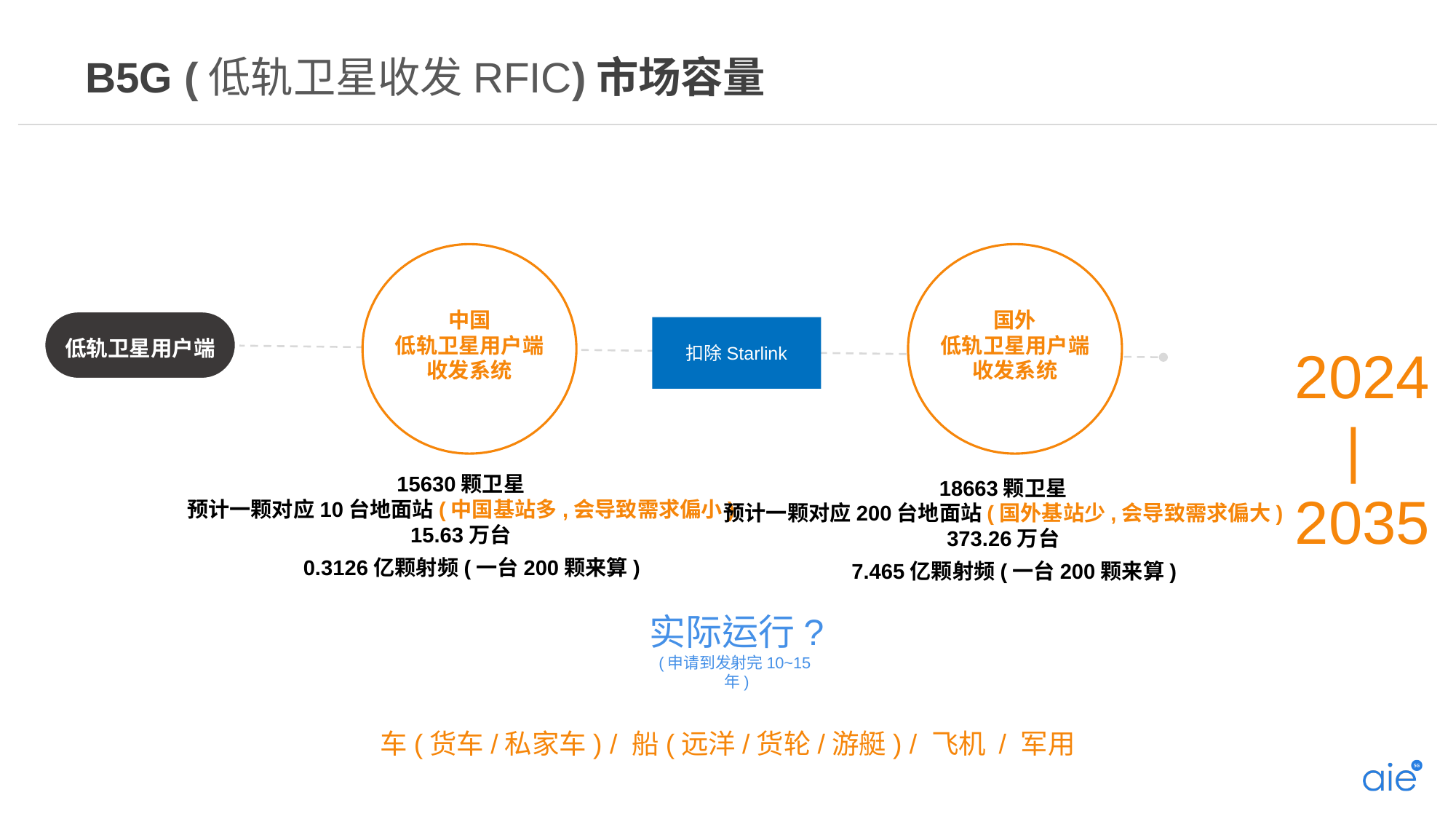

B5G (低轨卫星收发RFIC)市场容量

国外
低轨卫星用户端
收发系统
低轨卫星用户端

中国
低轨卫星用户端
收发系统
扣除Starlink
2024
   |
2035
15630颗卫星
预计一颗对应10台地面站(中国基站多,会导致需求偏小)
15.63万台
18663颗卫星
预计一颗对应200台地面站(国外基站少,会导致需求偏大)
373.26万台
0.3126亿颗射频(一台200颗来算)
7.465亿颗射频(一台200颗来算)
实际运行?
(申请到发射完10~15年)
车(货车/私家车) / 船(远洋/货轮/游艇) / 飞机 / 军用